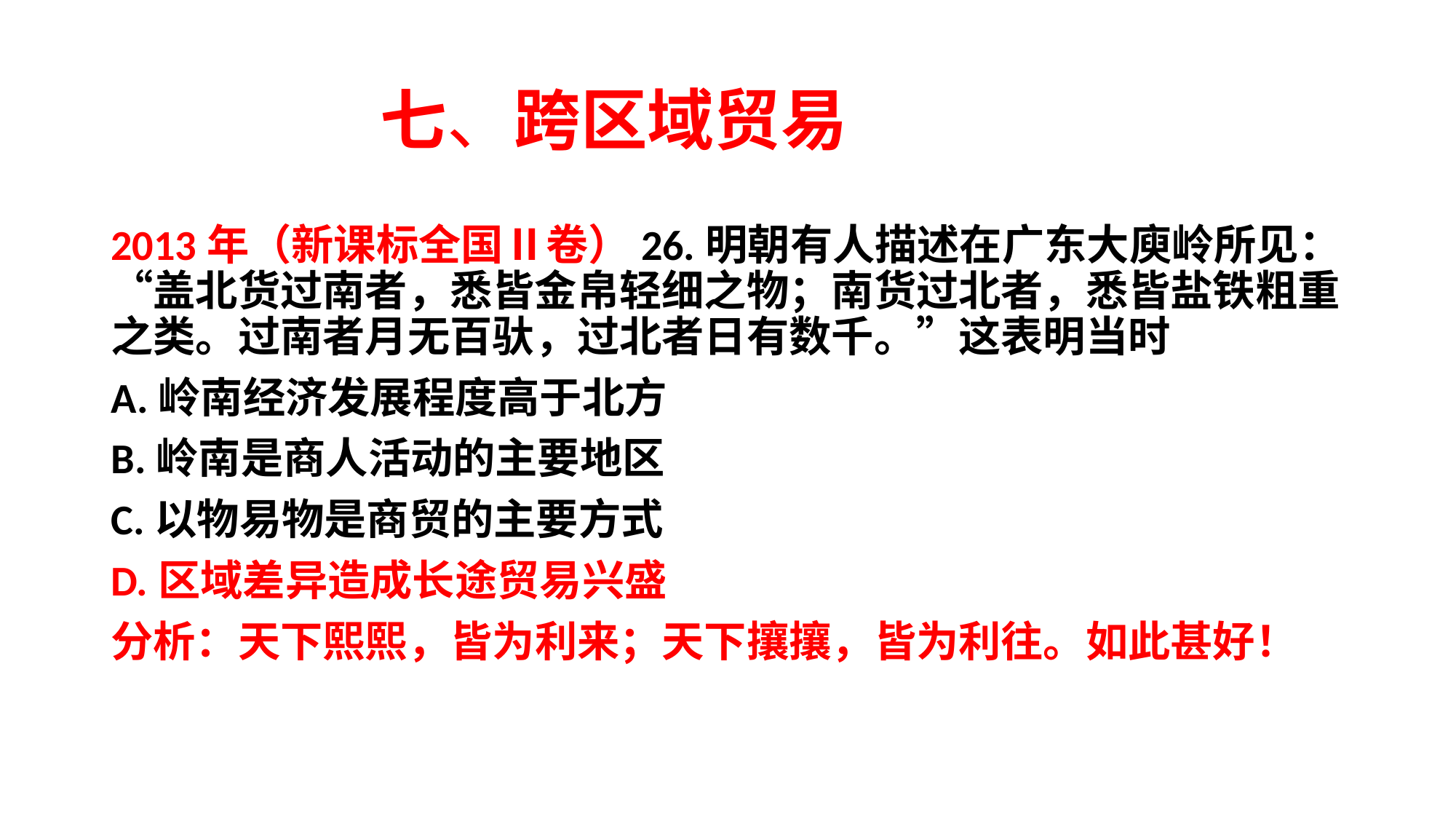

# 七、跨区域贸易
2013年（新课标全国Ⅱ卷）26.明朝有人描述在广东大庾岭所见：“盖北货过南者，悉皆金帛轻细之物；南货过北者，悉皆盐铁粗重之类。过南者月无百驮，过北者日有数千。”这表明当时
A.岭南经济发展程度高于北方
B.岭南是商人活动的主要地区
C.以物易物是商贸的主要方式
D.区域差异造成长途贸易兴盛
分析：天下熙熙，皆为利来；天下攘攘，皆为利往。如此甚好！